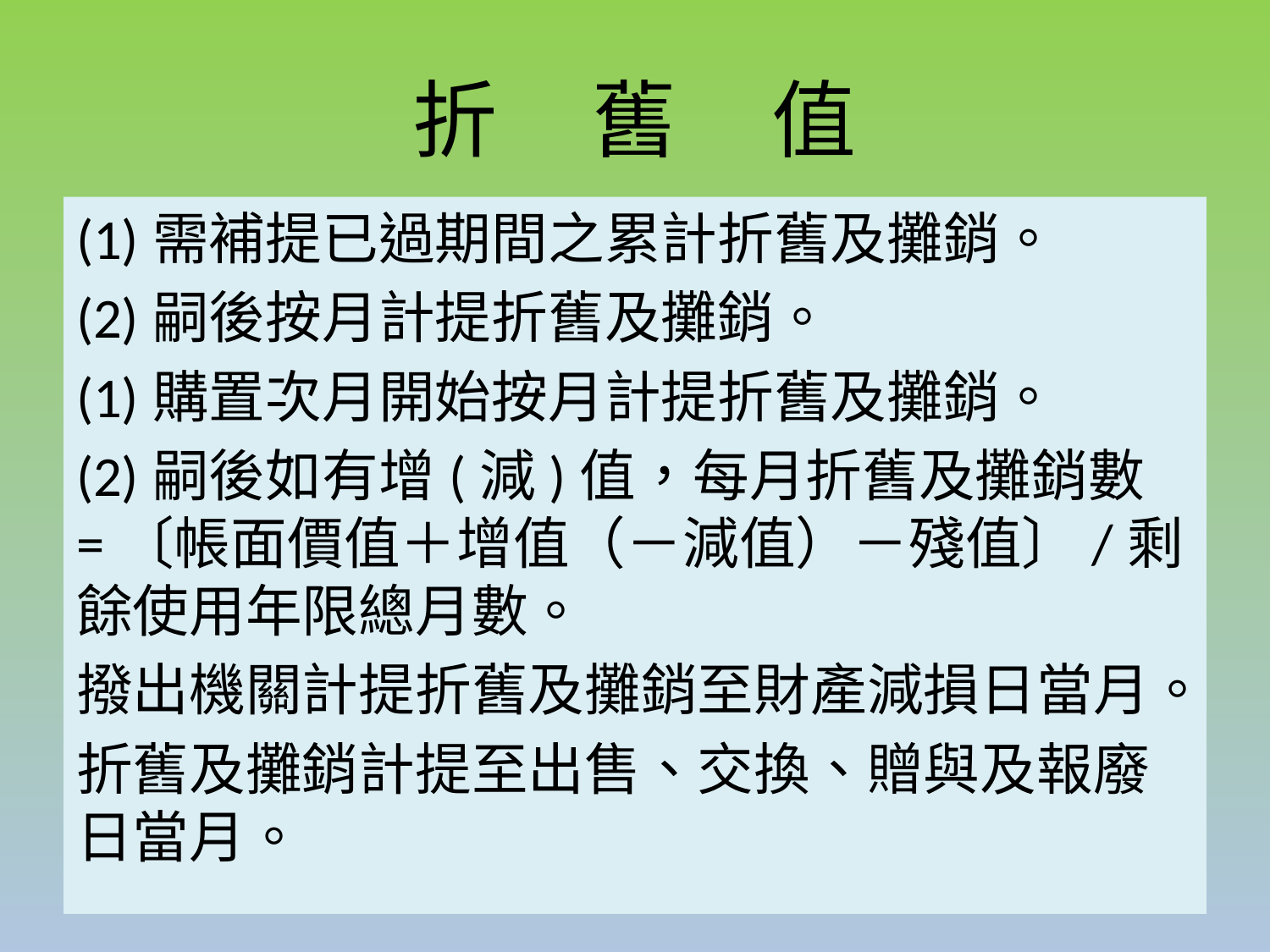

# 折     舊     值
(1)需補提已過期間之累計折舊及攤銷。
(2)嗣後按月計提折舊及攤銷。
(1)購置次月開始按月計提折舊及攤銷。
(2)嗣後如有增(減)值，每月折舊及攤銷數=〔帳面價值＋增值（－減值）－殘值〕/剩餘使用年限總月數。
撥出機關計提折舊及攤銷至財產減損日當月。
折舊及攤銷計提至出售、交換、贈與及報廢日當月。